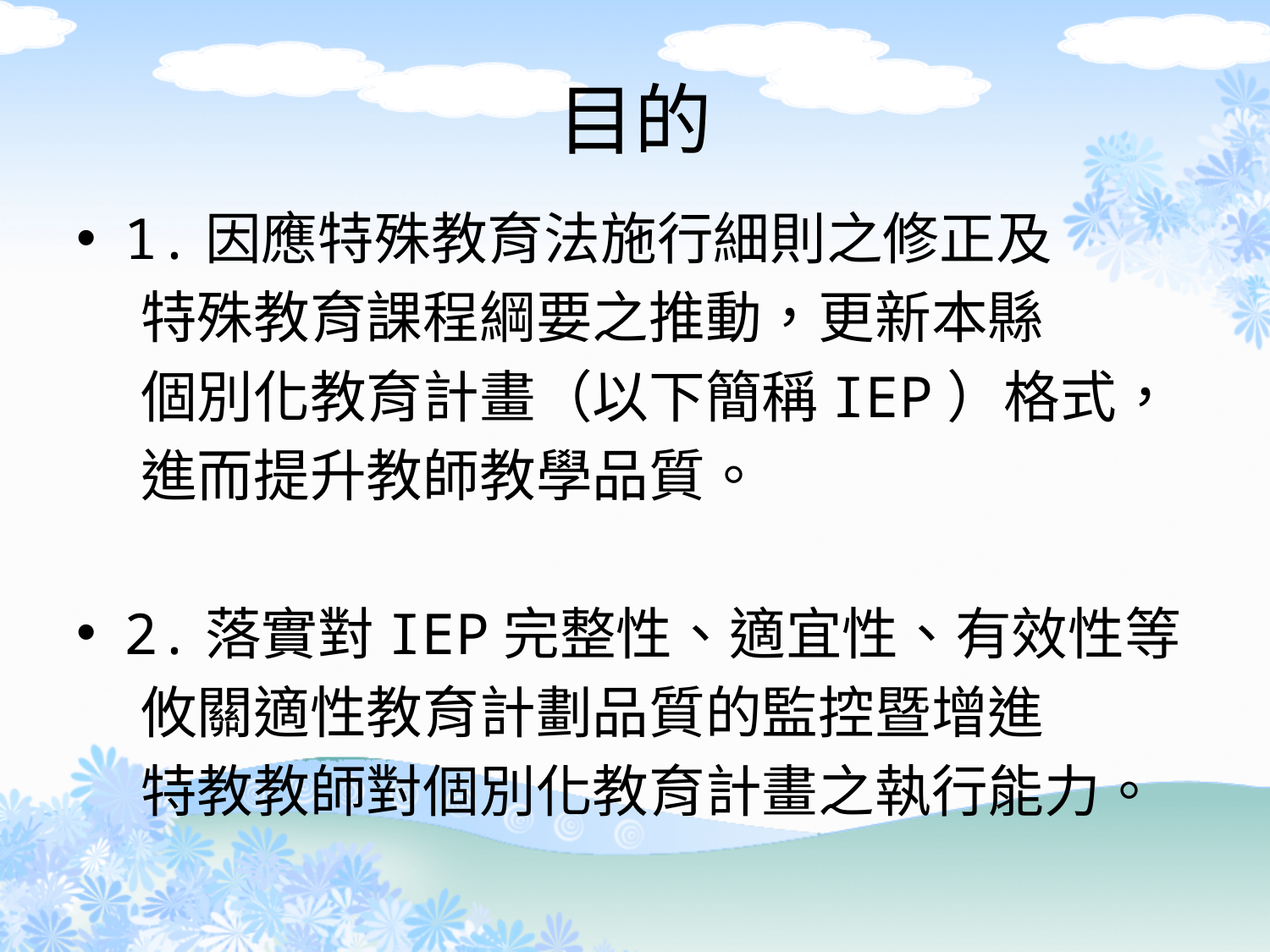

# 目的
1.因應特殊教育法施行細則之修正及
    特殊教育課程綱要之推動，更新本縣
    個別化教育計畫（以下簡稱IEP）格式，
    進而提升教師教學品質。

2.落實對IEP完整性、適宜性、有效性等
    攸關適性教育計劃品質的監控暨增進
    特教教師對個別化教育計畫之執行能力。